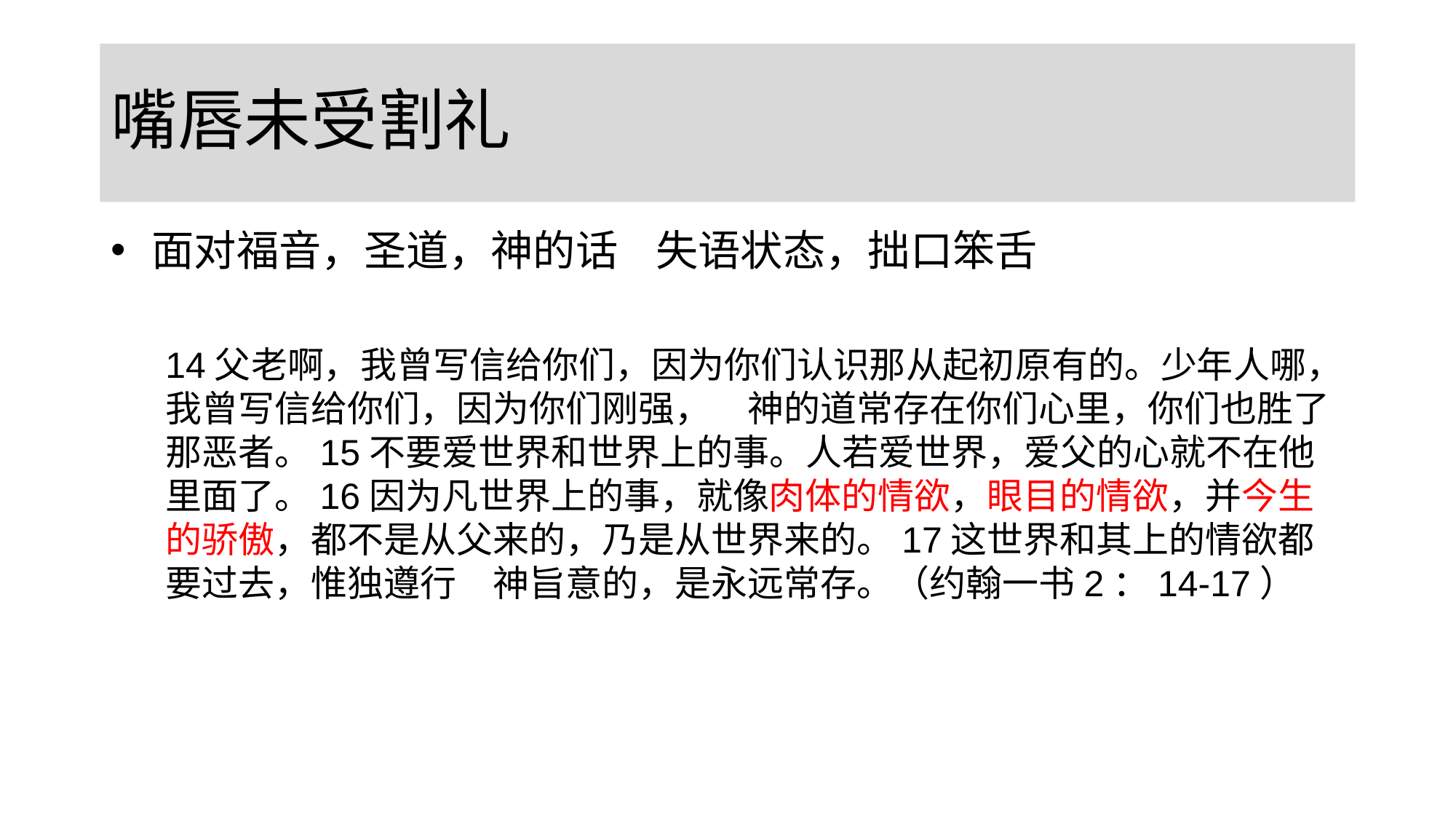

# 嘴唇未受割礼
面对福音，圣道，神的话    失语状态，拙口笨舌

14父老啊，我曾写信给你们，因为你们认识那从起初原有的。少年人哪，我曾写信给你们，因为你们刚强，　神的道常存在你们心里，你们也胜了那恶者。15不要爱世界和世界上的事。人若爱世界，爱父的心就不在他里面了。16因为凡世界上的事，就像肉体的情欲，眼目的情欲，并今生的骄傲，都不是从父来的，乃是从世界来的。17这世界和其上的情欲都要过去，惟独遵行　神旨意的，是永远常存。（约翰一书2：14-17）